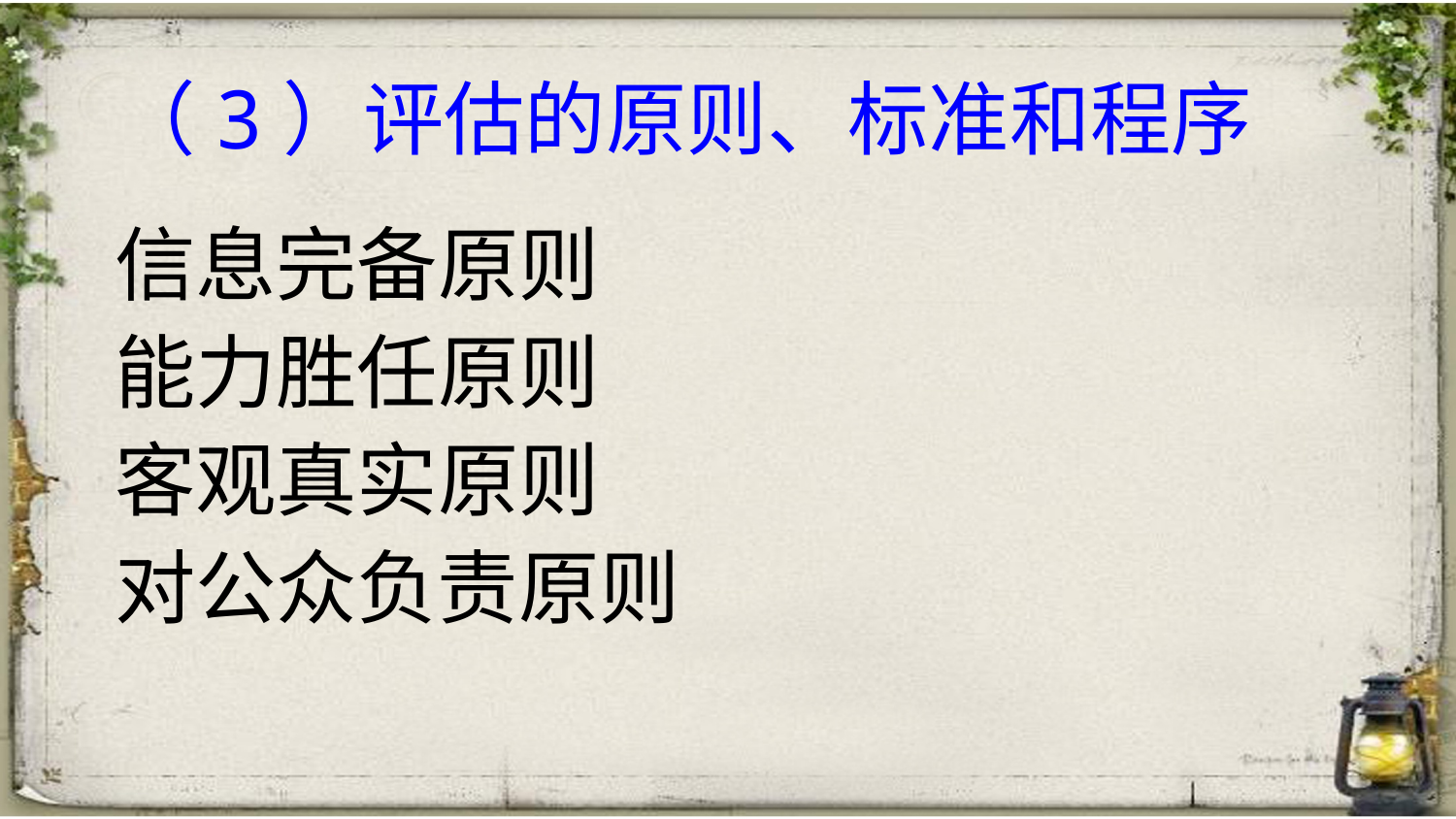

# （3）评估的原则、标准和程序
信息完备原则
能力胜任原则
客观真实原则
对公众负责原则